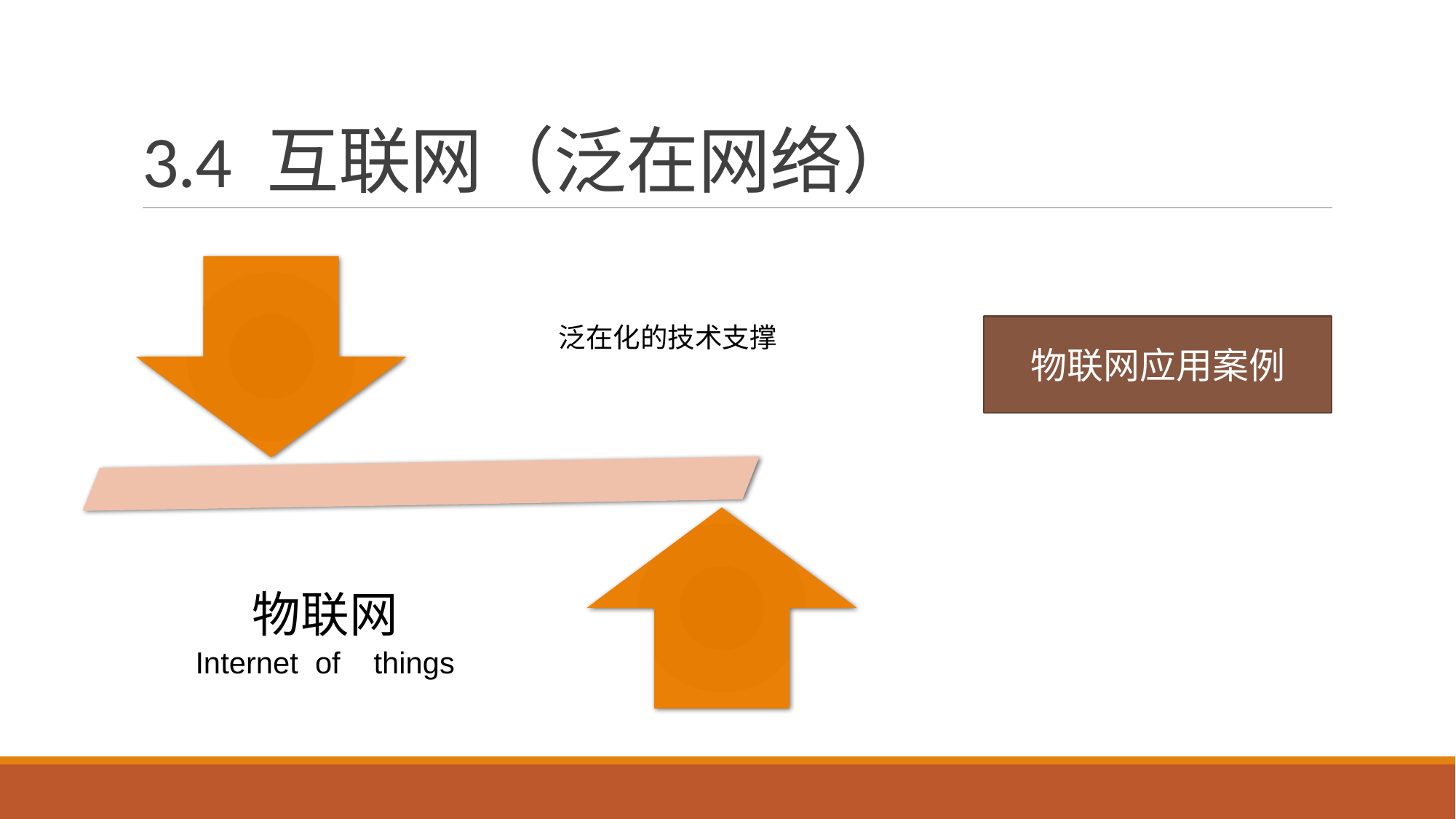

# 3.4 互联网（泛在网络）
泛在化的技术支撑
物联网
Internet  of    things
物联网应用案例